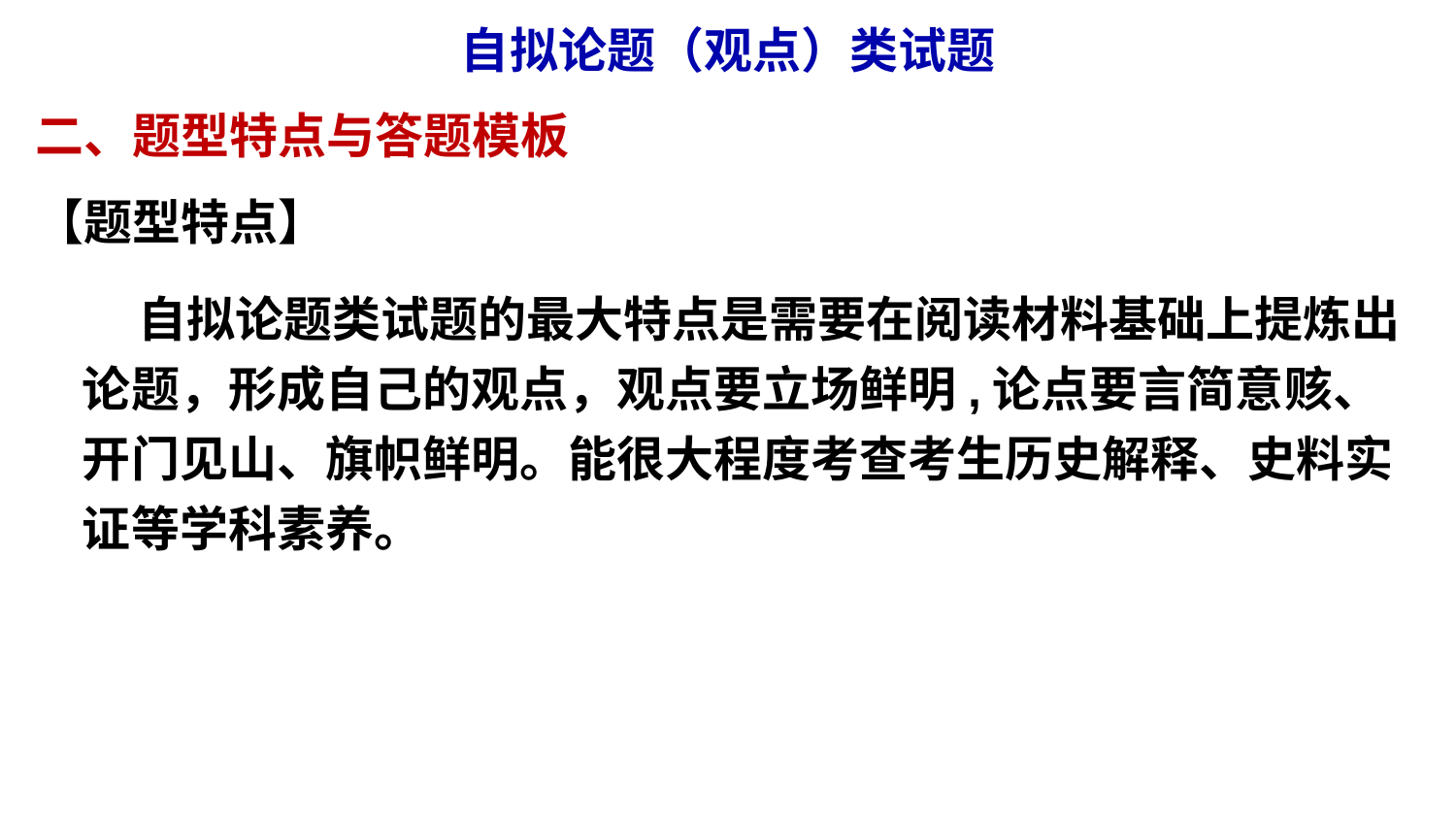

自拟论题（观点）类试题
二、题型特点与答题模板
【题型特点】
    自拟论题类试题的最大特点是需要在阅读材料基础上提炼出论题，形成自己的观点，观点要立场鲜明,论点要言简意赅、开门见山、旗帜鲜明。能很大程度考查考生历史解释、史料实证等学科素养。